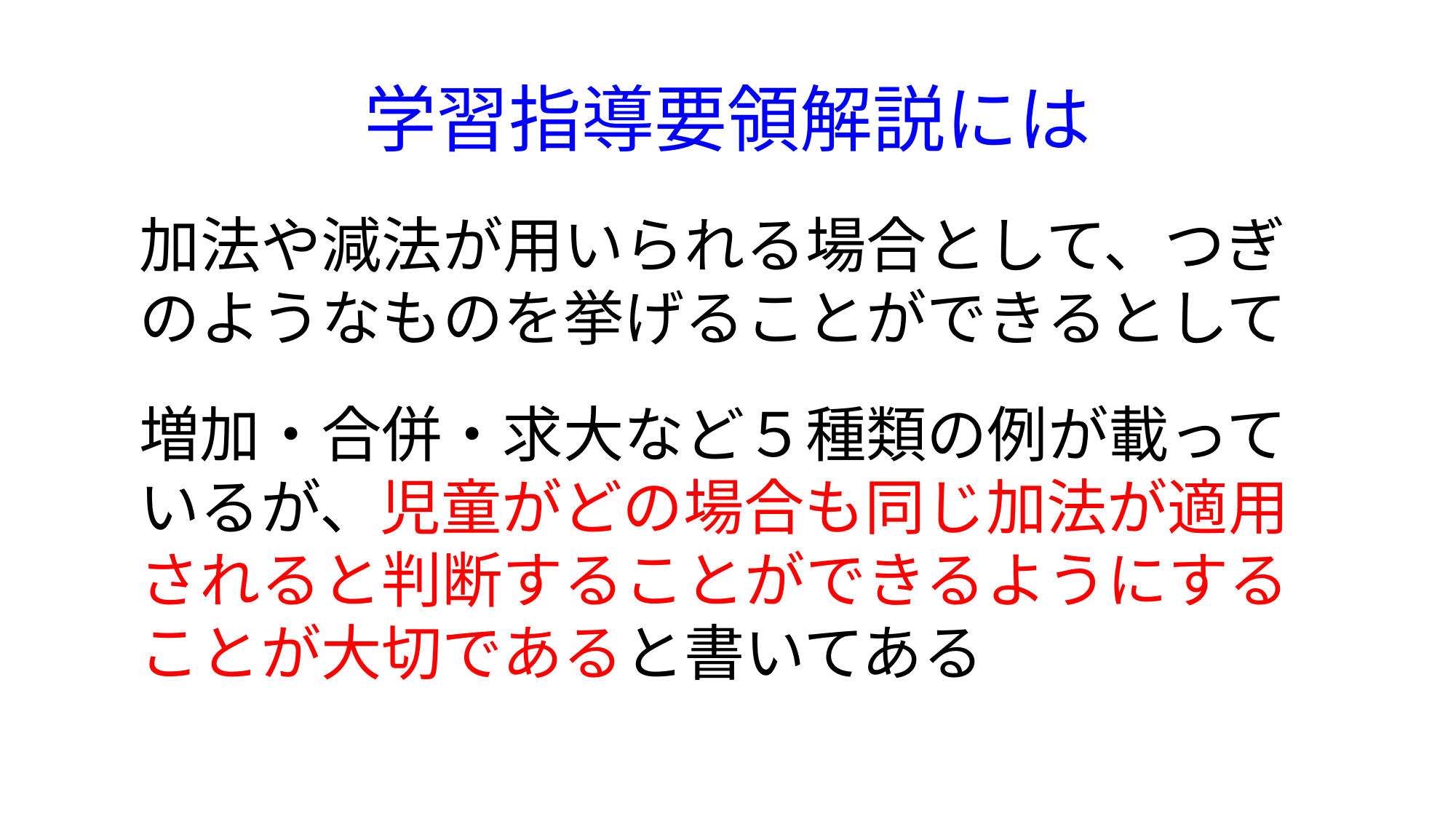

# 学習指導要領解説には
加法や減法が用いられる場合として、つぎのようなものを挙げることができるとして
増加・合併・求大など５種類の例が載っているが、児童がどの場合も同じ加法が適用されると判断することができるようにすることが大切であると書いてある